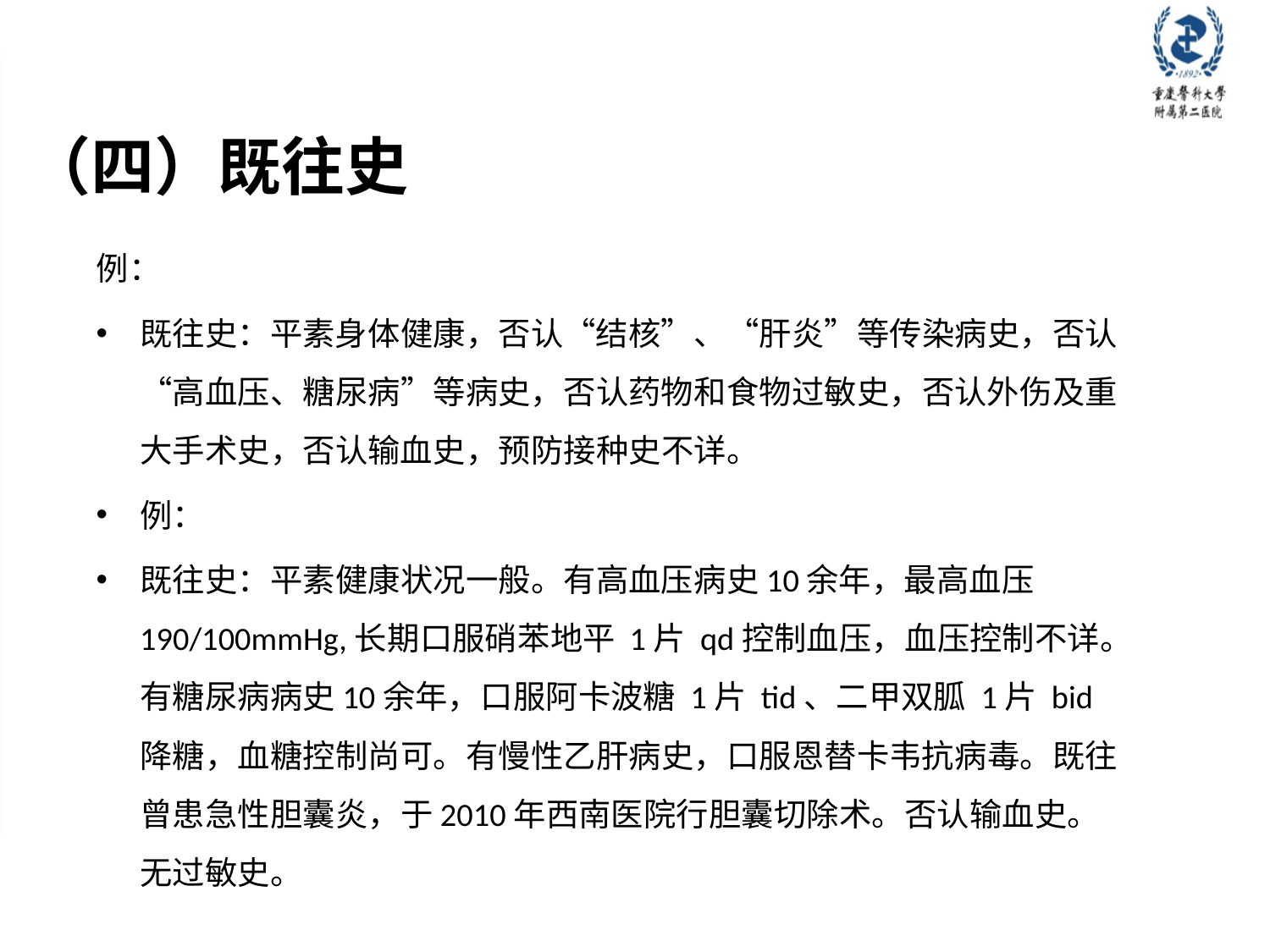

# （四）既往史
例：
既往史：平素身体健康，否认“结核”、“肝炎”等传染病史，否认“高血压、糖尿病”等病史，否认药物和食物过敏史，否认外伤及重大手术史，否认输血史，预防接种史不详。
例：
既往史：平素健康状况一般。有高血压病史10余年，最高血压190/100mmHg,长期口服硝苯地平 1片 qd控制血压，血压控制不详。有糖尿病病史10余年，口服阿卡波糖 1片 tid、二甲双胍 1片 bid降糖，血糖控制尚可。有慢性乙肝病史，口服恩替卡韦抗病毒。既往曾患急性胆囊炎，于2010年西南医院行胆囊切除术。否认输血史。无过敏史。